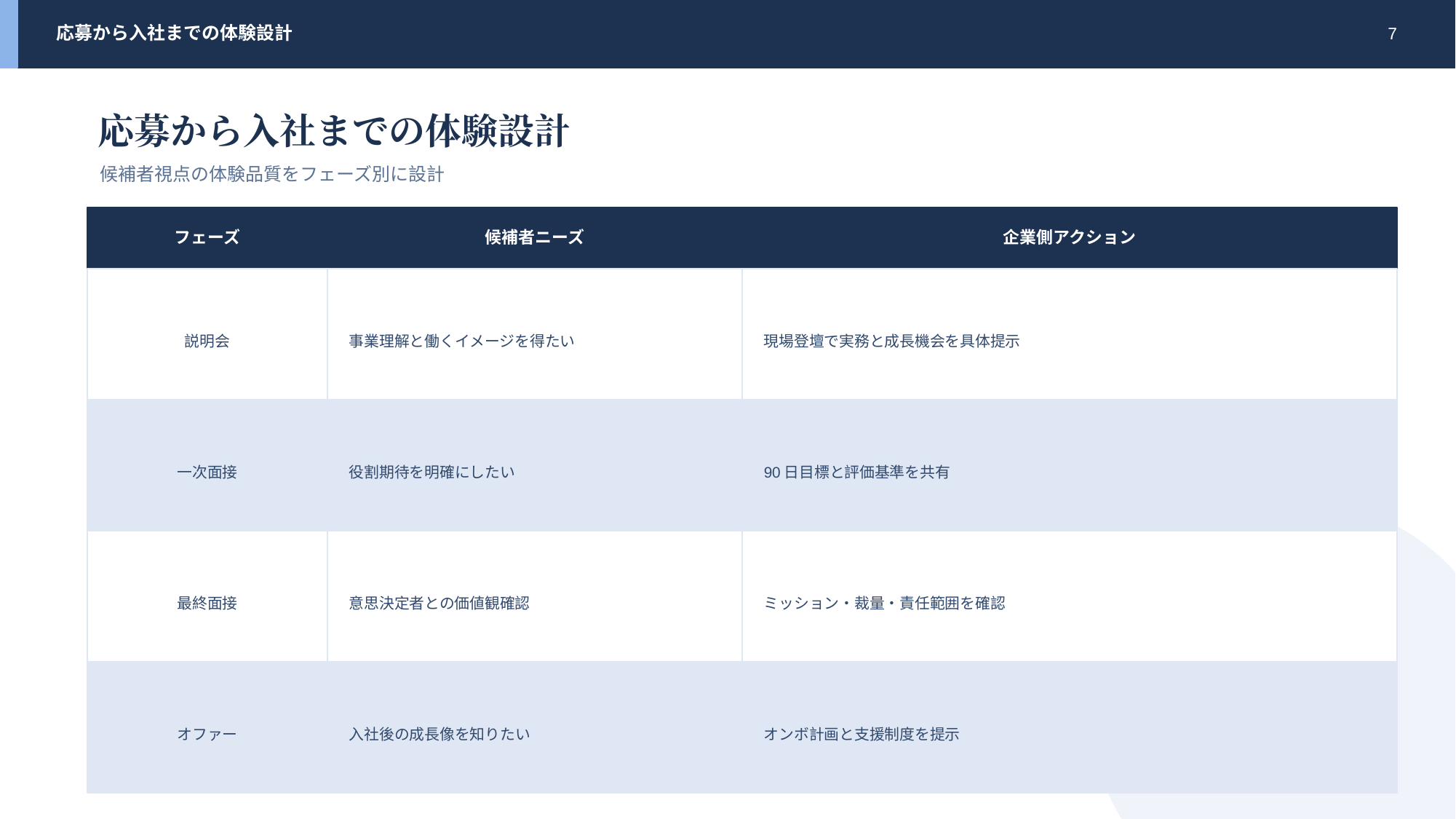

応募から入社までの体験設計
7
応募から入社までの体験設計
候補者視点の体験品質をフェーズ別に設計

フェーズ
候補者ニーズ
企業側アクション

説明会
事業理解と働くイメージを得たい
現場登壇で実務と成長機会を具体提示

一次面接
役割期待を明確にしたい
90日目標と評価基準を共有

最終面接
意思決定者との価値観確認
ミッション・裁量・責任範囲を確認

オファー
入社後の成長像を知りたい
オンボ計画と支援制度を提示